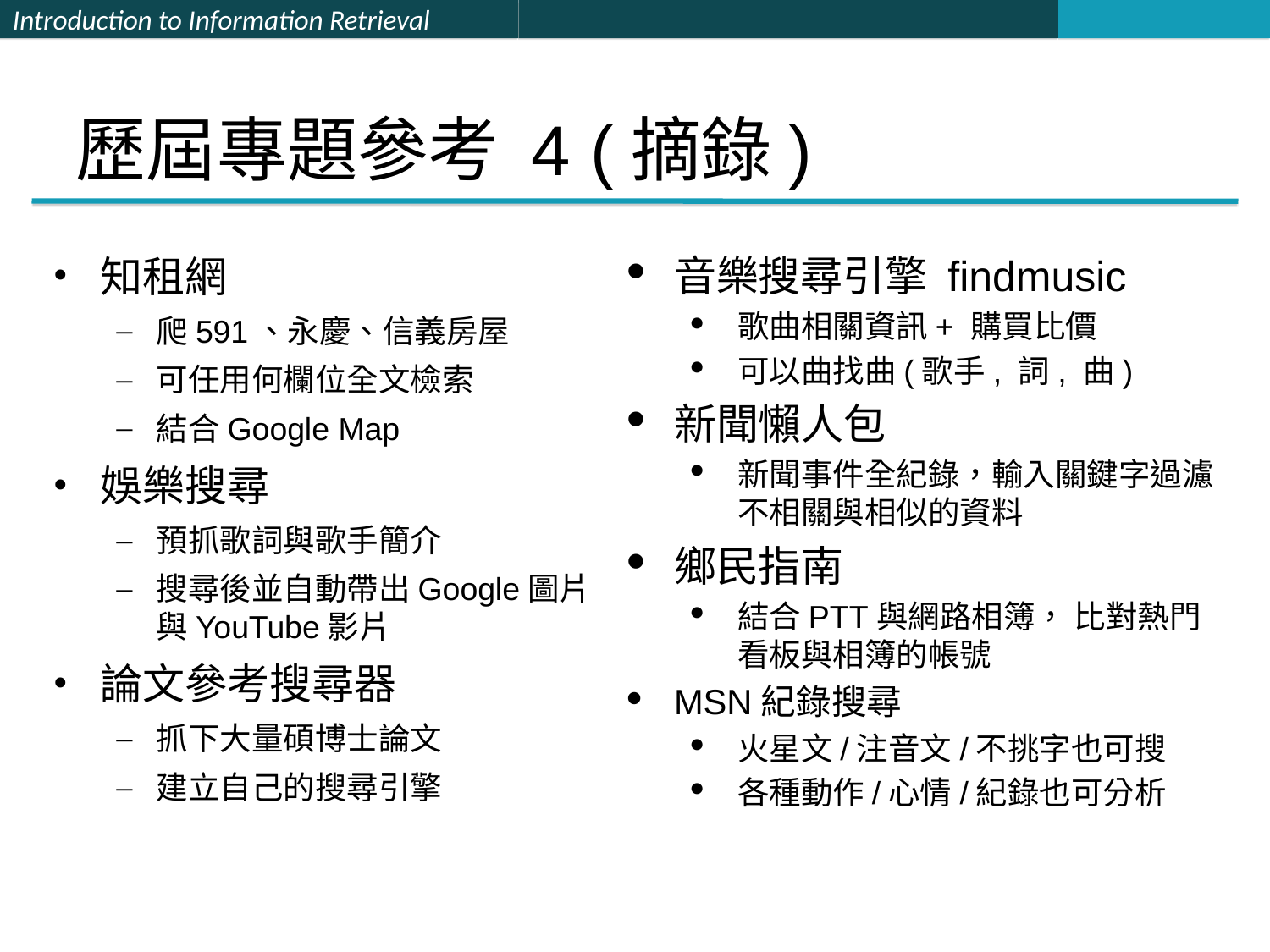

# 歷屆專題參考 4 (摘錄)
知租網
爬591、永慶、信義房屋
可任用何欄位全文檢索
結合Google Map
娛樂搜尋
預抓歌詞與歌手簡介
搜尋後並自動帶出Google圖片與YouTube影片
論文參考搜尋器
抓下大量碩博士論文
建立自己的搜尋引擎
音樂搜尋引擎 findmusic
歌曲相關資訊+ 購買比價
可以曲找曲(歌手, 詞, 曲)
新聞懶人包
新聞事件全紀錄，輸入關鍵字過濾不相關與相似的資料
鄉民指南
結合PTT與網路相簿， 比對熱門看板與相簿的帳號
MSN紀錄搜尋
火星文/注音文/不挑字也可搜
各種動作/心情/紀錄也可分析